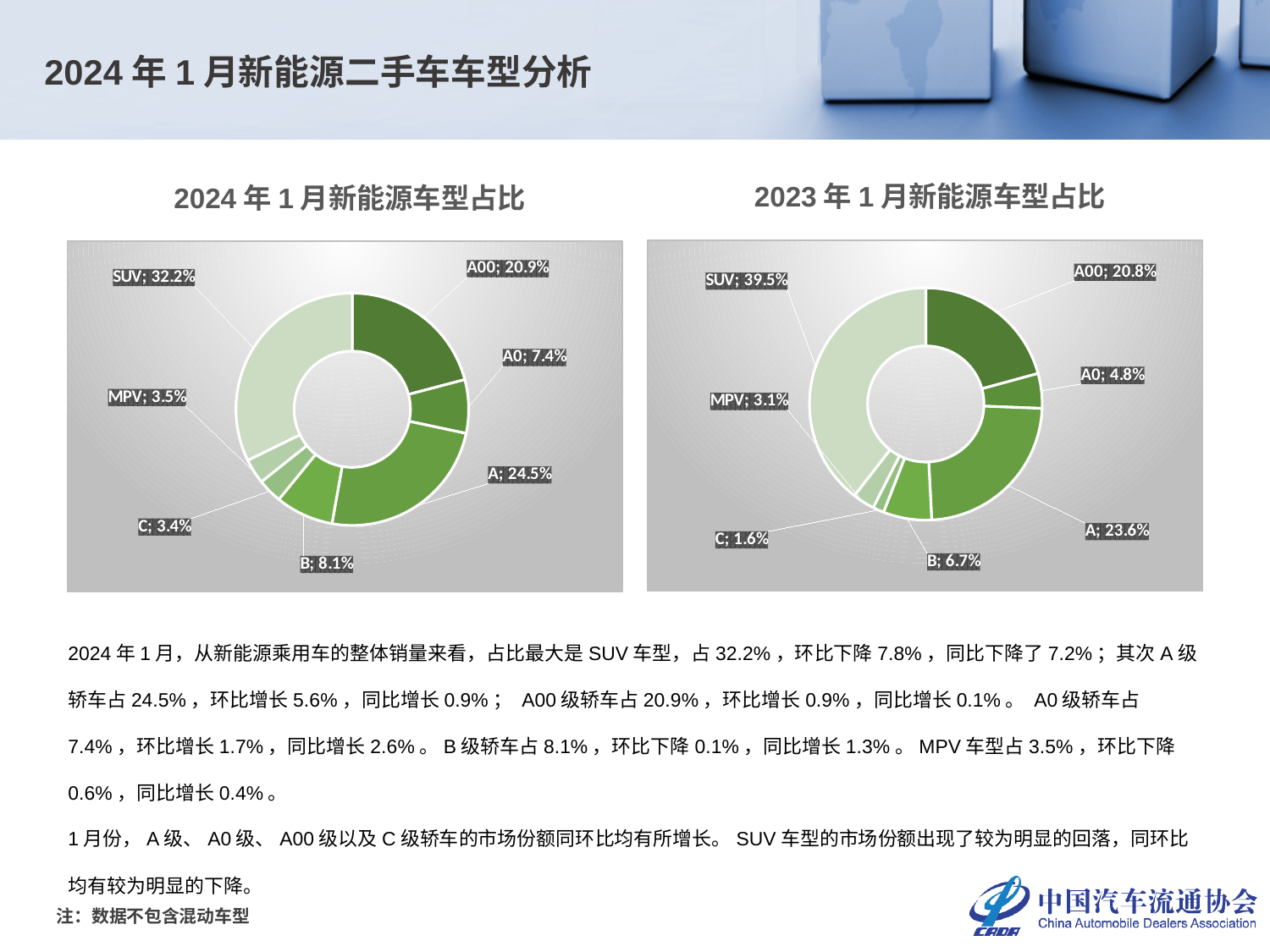

2024年1月新能源二手车车型分析
2023年1月新能源车型占比
2024年1月新能源车型占比

### Chart

| Category |  |
|---|---|
| A00 | 0.207652823145124 |
| A0 | 0.04841343910405973 |
| A | 0.23576761549230052 |
| B | 0.06731217918805413 |
| C | 0.015515632291180588 |
| MPV | 0.030564629024731685 |
| SUV | 0.3947736817545494 |

### Chart

| Category |  |
|---|---|
| A00 | 0.20893643801132789 |
| A0 | 0.07440039158100832 |
| A | 0.2445982798405706 |
| B | 0.0806936577861688 |
| C | 0.03405356268792392 |
| MPV | 0.03489266484861198 |
| SUV | 0.3224250052443885 |
2024年1月，从新能源乘用车的整体销量来看，占比最大是SUV车型，占32.2%，环比下降7.8%，同比下降了7.2%；其次A级轿车占24.5%，环比增长5.6%，同比增长0.9%； A00级轿车占20.9%，环比增长0.9%，同比增长0.1%。 A0级轿车占7.4%，环比增长1.7%，同比增长2.6%。B级轿车占8.1%，环比下降0.1%，同比增长1.3%。MPV车型占3.5%，环比下降0.6%，同比增长0.4%。
1月份，A级、A0级、A00级以及C级轿车的市场份额同环比均有所增长。SUV车型的市场份额出现了较为明显的回落，同环比均有较为明显的下降。
注：数据不包含混动车型